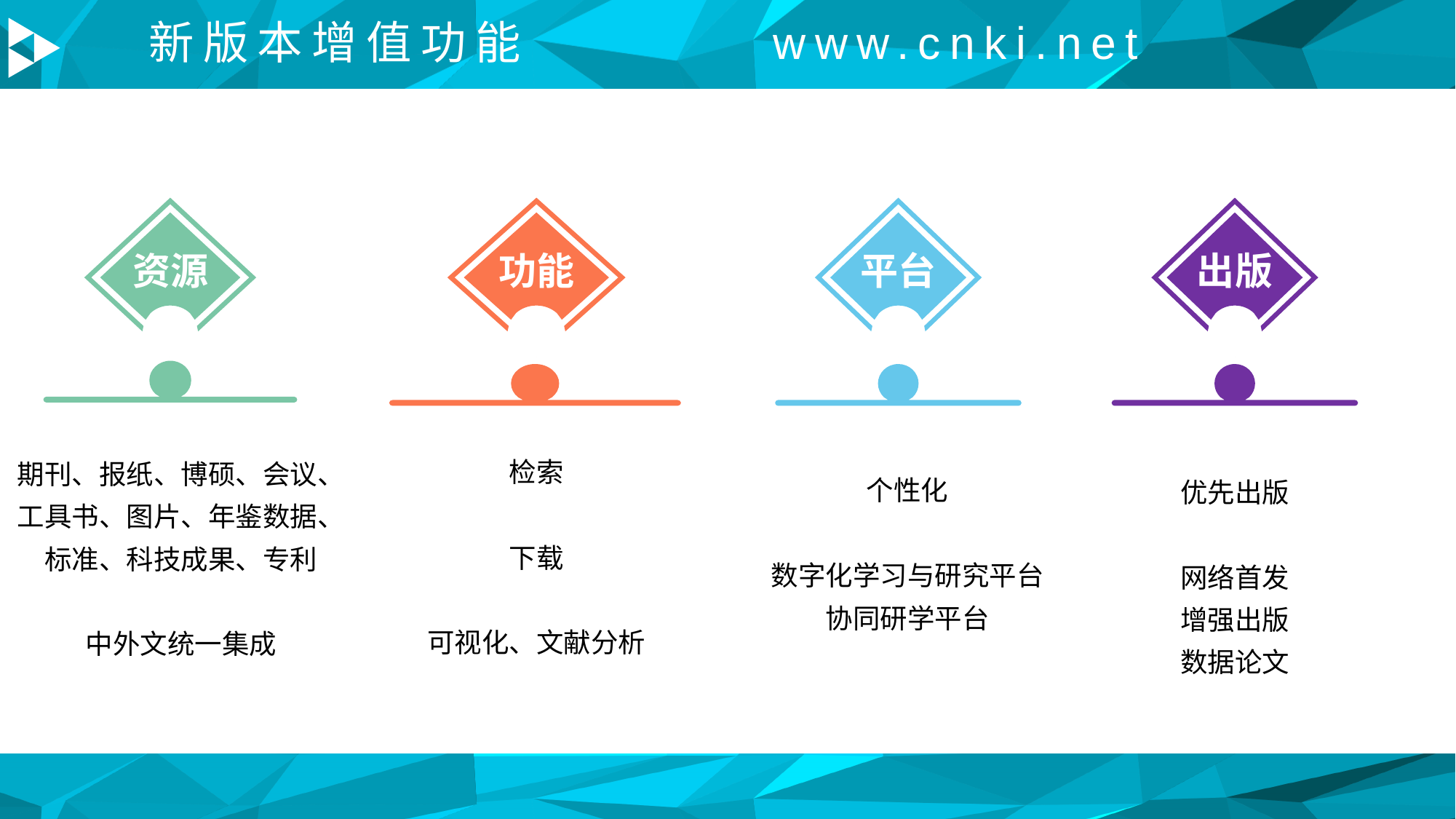

新版本增值功能            www.cnki.net
资源
出版
功能
平台

个性化

数字化学习与研究平台
协同研学平台
检索

下载

可视化、文献分析
期刊、报纸、博硕、会议、
工具书、图片、年鉴数据、标准、科技成果、专利

中外文统一集成
优先出版

网络首发
增强出版
数据论文